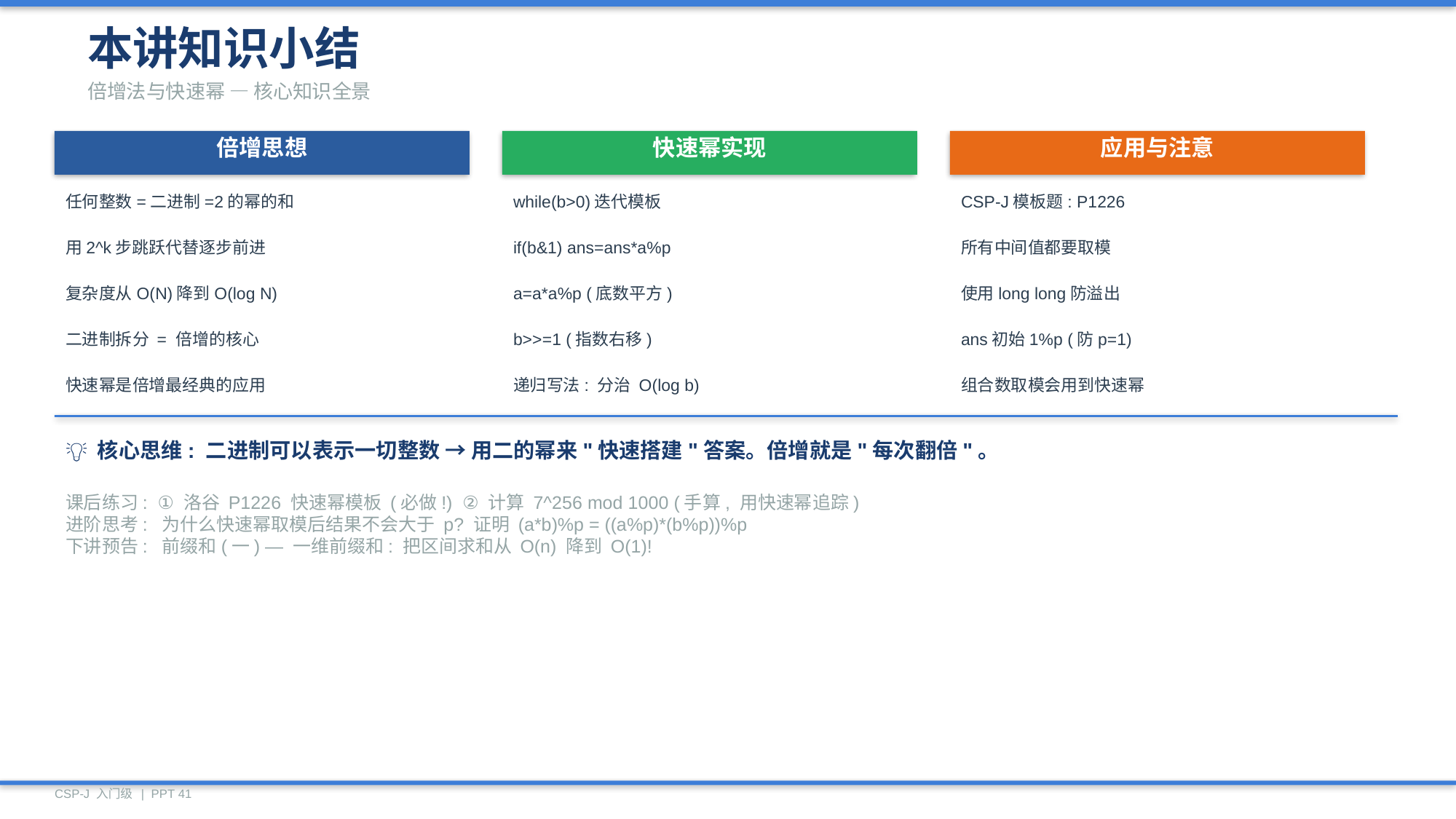

本讲知识小结
倍增法与快速幂 — 核心知识全景

倍增思想
快速幂实现
应用与注意
任何整数=二进制=2的幂的和
while(b>0)迭代模板
CSP-J模板题: P1226
用2^k步跳跃代替逐步前进
if(b&1) ans=ans*a%p
所有中间值都要取模
复杂度从O(N)降到O(log N)
a=a*a%p (底数平方)
使用long long防溢出
二进制拆分 = 倍增的核心
b>>=1 (指数右移)
ans初始1%p (防p=1)
快速幂是倍增最经典的应用
递归写法: 分治 O(log b)
组合数取模会用到快速幂

💡 核心思维: 二进制可以表示一切整数 → 用二的幂来"快速搭建"答案。倍增就是"每次翻倍"。
课后练习:  ① 洛谷 P1226 快速幂模板 (必做!)  ② 计算 7^256 mod 1000 (手算, 用快速幂追踪)
进阶思考:  为什么快速幂取模后结果不会大于 p? 证明 (a*b)%p = ((a%p)*(b%p))%p
下讲预告:  前缀和(一) — 一维前缀和: 把区间求和从 O(n) 降到 O(1)!

CSP-J 入门级  |  PPT 41